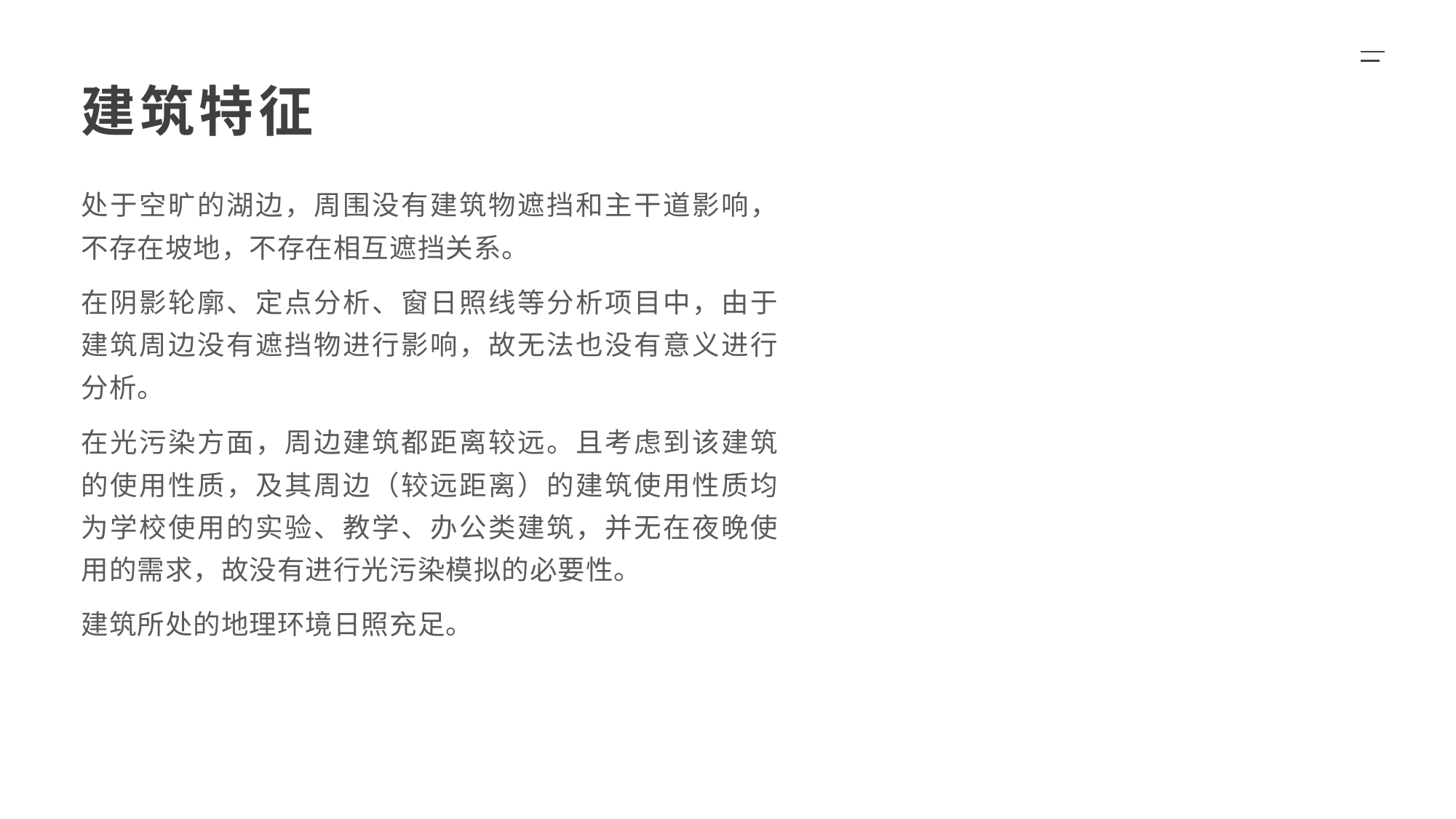

建筑特征
处于空旷的湖边，周围没有建筑物遮挡和主干道影响，不存在坡地，不存在相互遮挡关系。
在阴影轮廓、定点分析、窗日照线等分析项目中，由于建筑周边没有遮挡物进行影响，故无法也没有意义进行分析。
在光污染方面，周边建筑都距离较远。且考虑到该建筑的使用性质，及其周边（较远距离）的建筑使用性质均为学校使用的实验、教学、办公类建筑，并无在夜晚使用的需求，故没有进行光污染模拟的必要性。
建筑所处的地理环境日照充足。